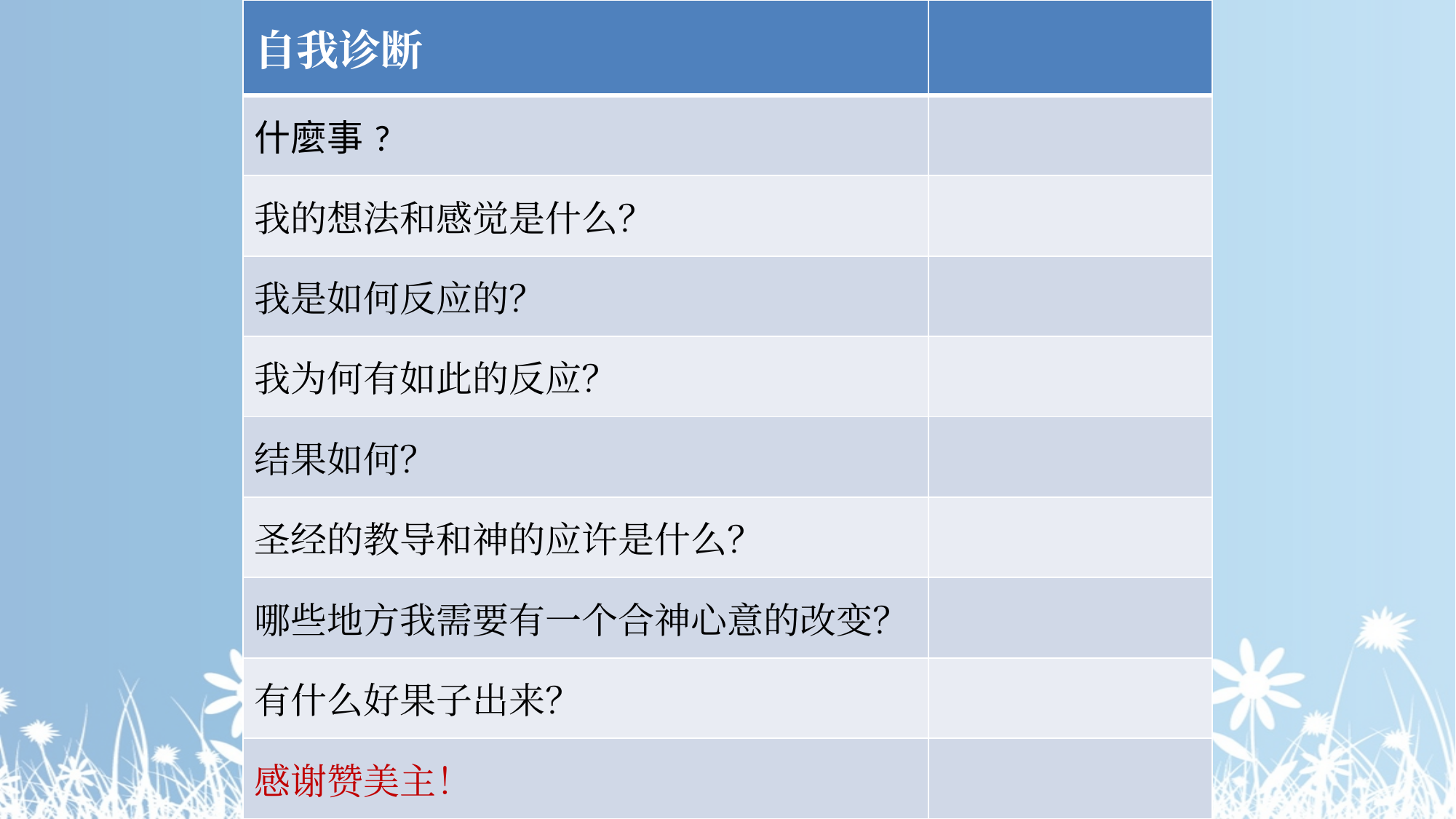

| 自我诊断 |  |
| --- | --- |
| 什麼事? |  |
| 我的想法和感觉是什么？ |  |
| 我是如何反应的？ |  |
| 我为何有如此的反应？ |  |
| 结果如何？ |  |
| 圣经的教导和神的应许是什么？ |  |
| 哪些地方我需要有一个合神心意的改变？ |  |
| 有什么好果子出来？ |  |
| 感谢赞美主！ |  |